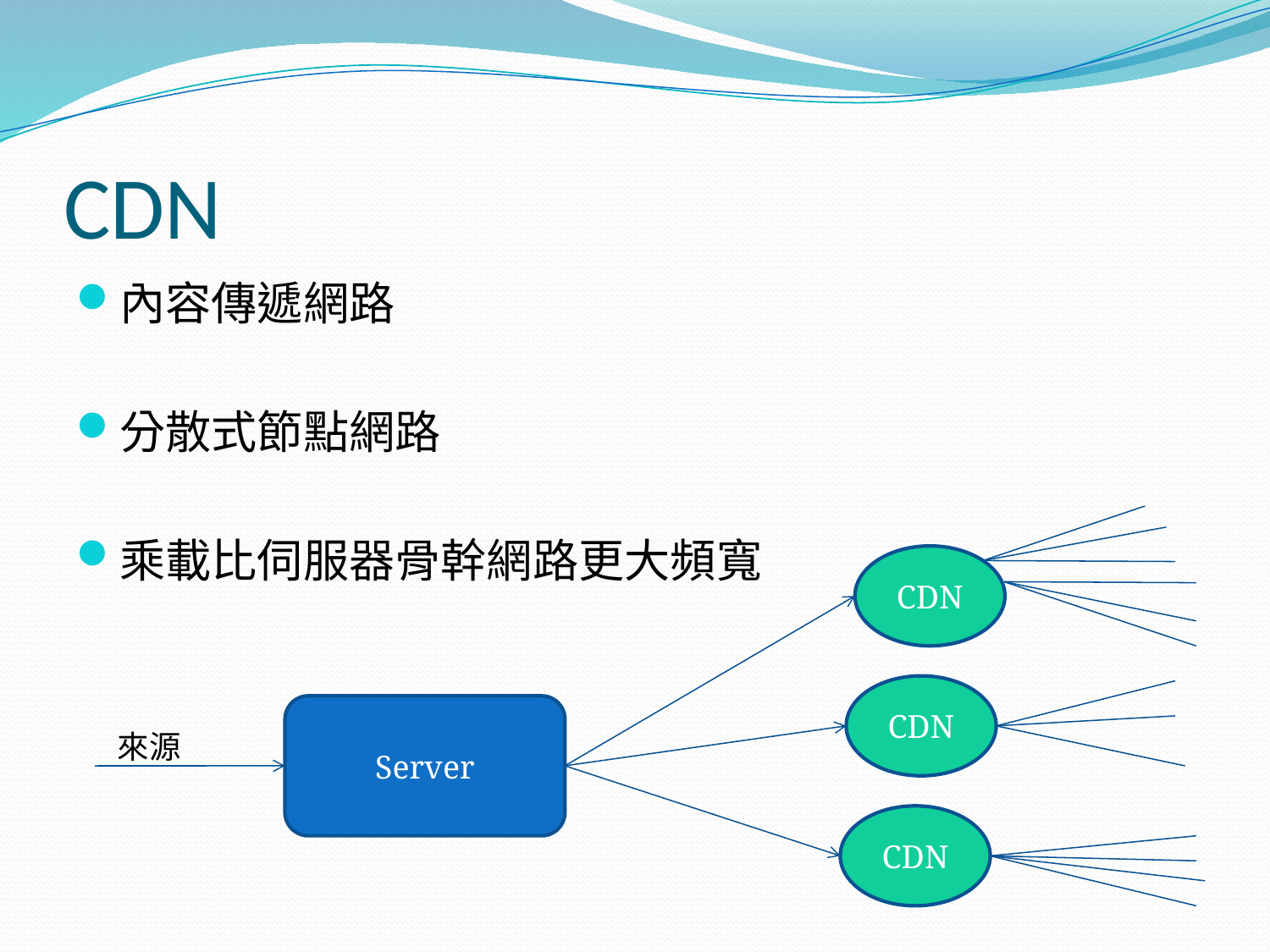

# CDN
內容傳遞網路

分散式節點網路

乘載比伺服器骨幹網路更大頻寬
CDN
CDN
Server
來源
CDN